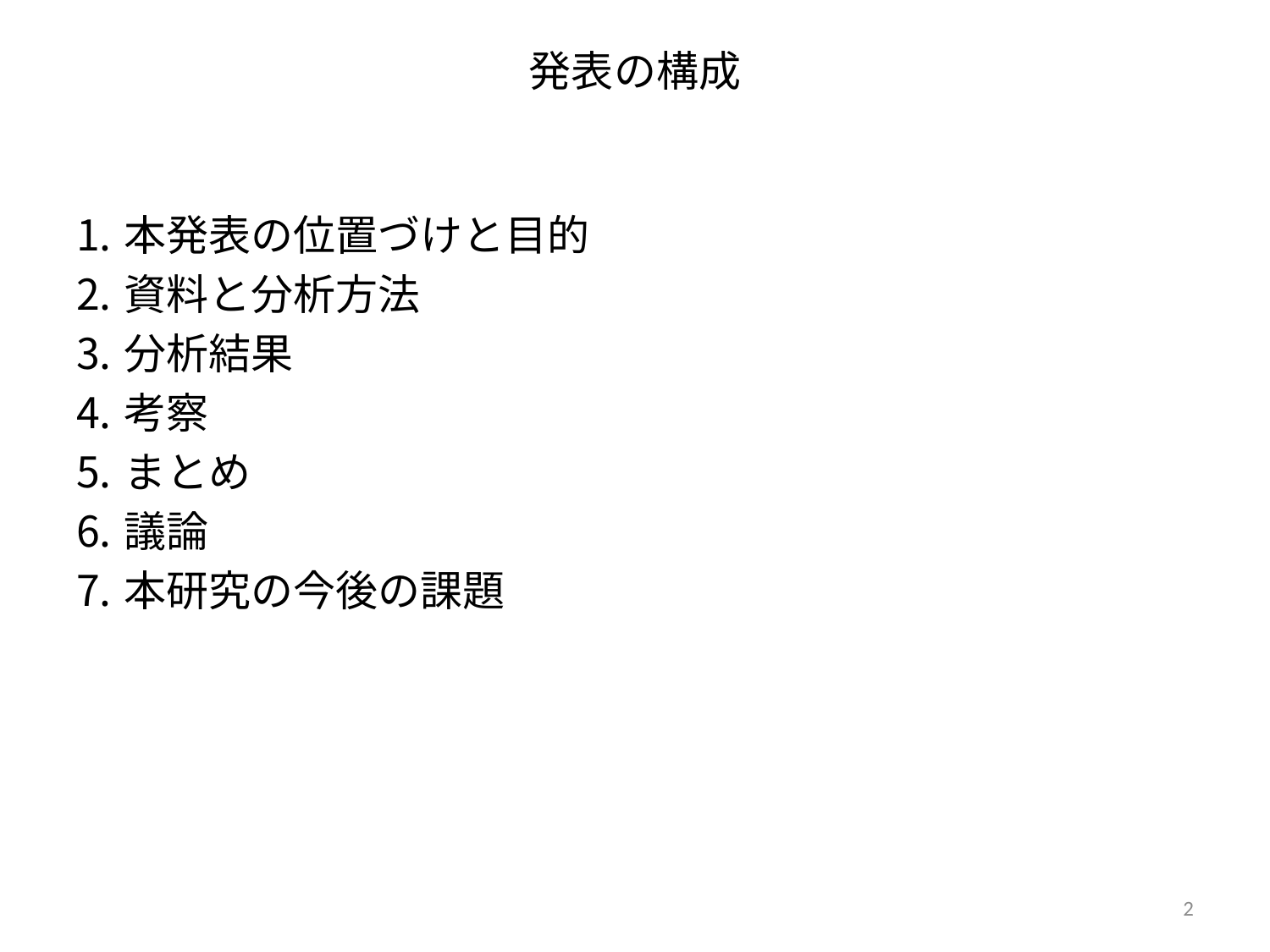

# 発表の構成

本発表の位置づけと目的
資料と分析方法
分析結果
考察
まとめ
議論
本研究の今後の課題
2